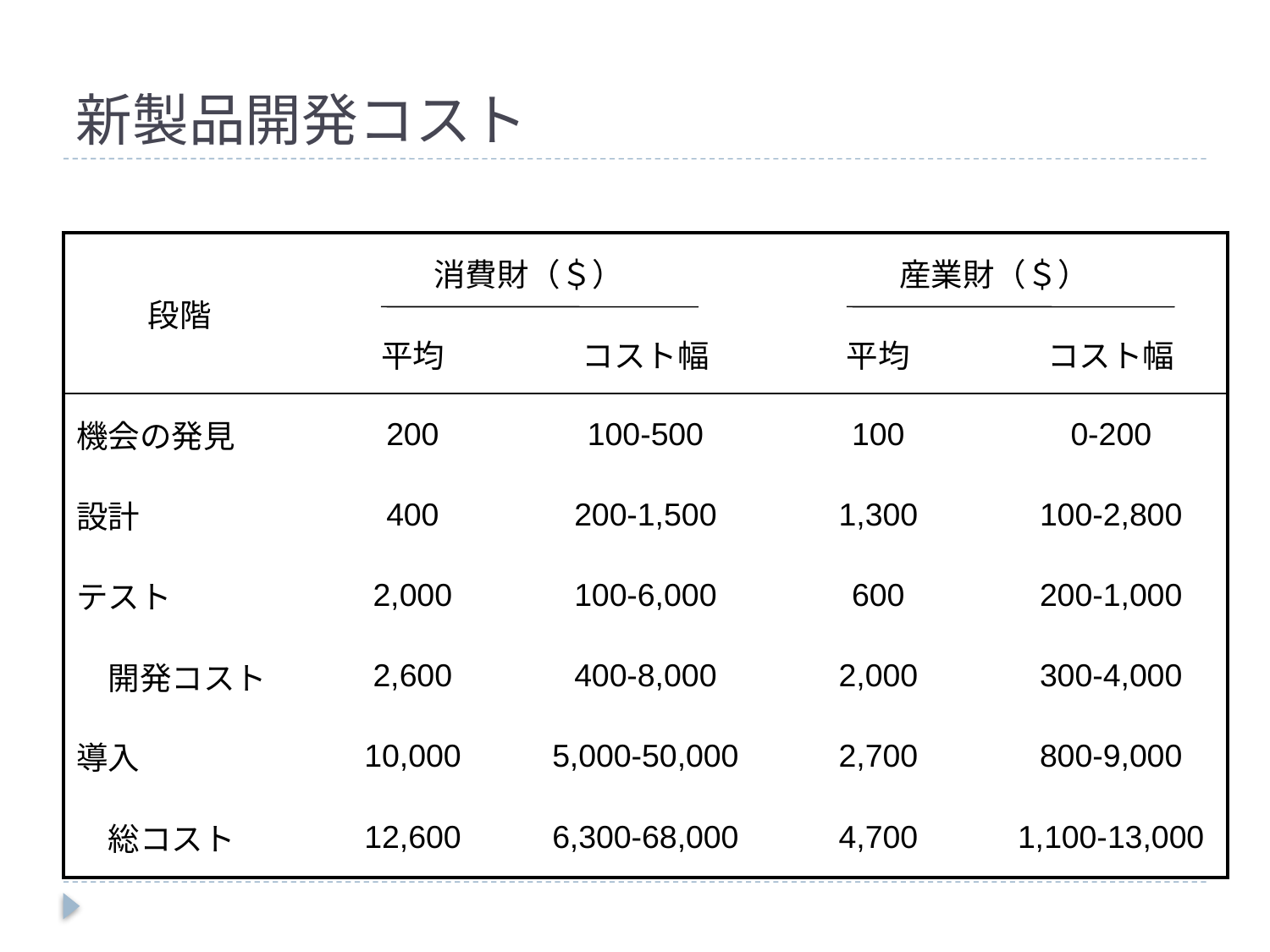

# 新製品開発コスト
| 段階 | 消費財（＄） |  | 産業財（＄） |  |
| --- | --- | --- | --- | --- |
|  | 平均 | コスト幅 | 平均 | コスト幅 |
| 機会の発見 | 200 | 100-500 | 100 | 0-200 |
| 設計 | 400 | 200-1,500 | 1,300 | 100-2,800 |
| テスト | 2,000 | 100-6,000 | 600 | 200-1,000 |
| 開発コスト | 2,600 | 400-8,000 | 2,000 | 300-4,000 |
| 導入 | 10,000 | 5,000-50,000 | 2,700 | 800-9,000 |
| 総コスト | 12,600 | 6,300-68,000 | 4,700 | 1,100-13,000 |